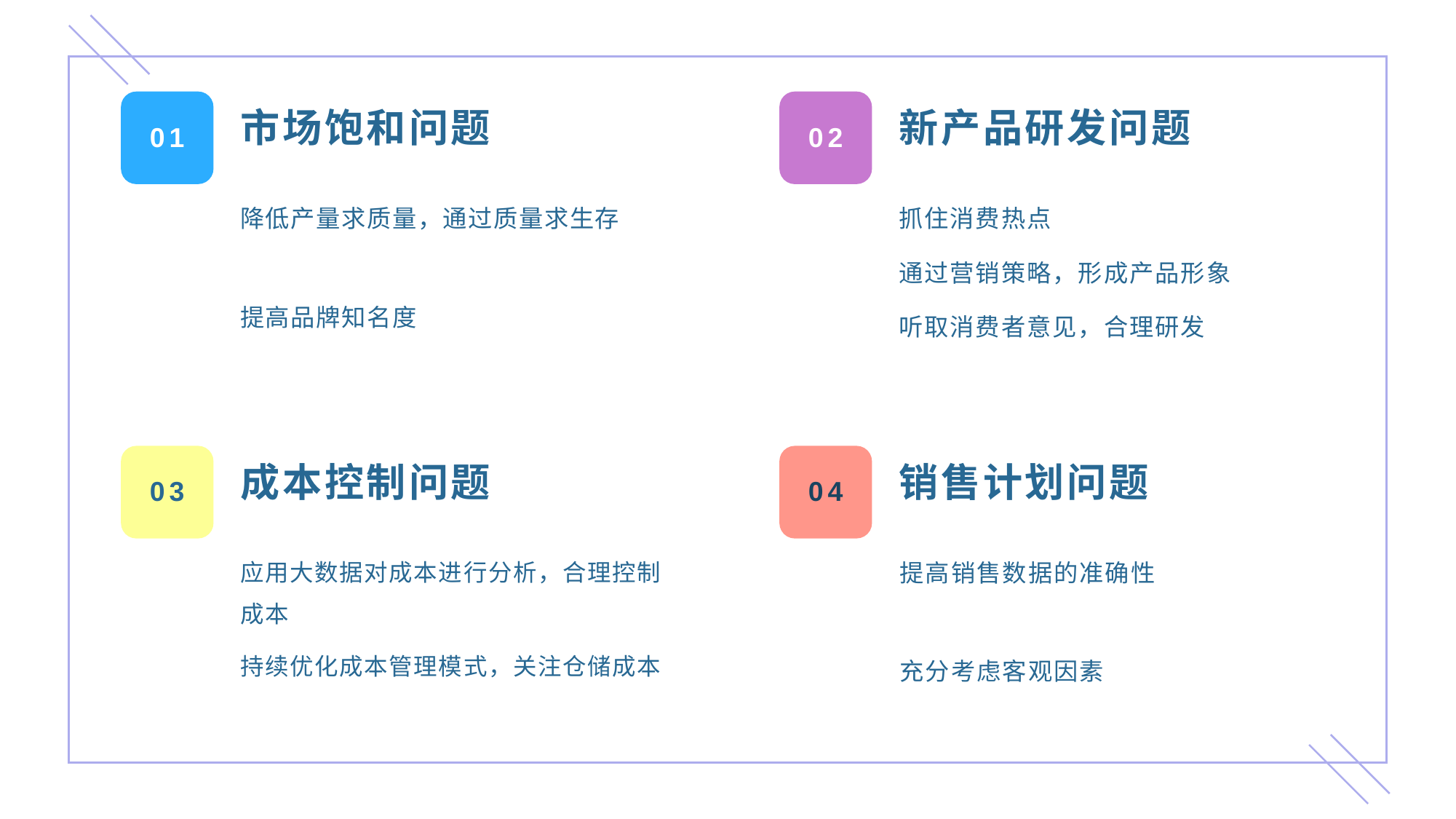

市场饱和问题
新产品研发问题

01
02
降低产量求质量，通过质量求生存

提高品牌知名度
抓住消费热点
通过营销策略，形成产品形象
听取消费者意见，合理研发
成本控制问题
销售计划问题

03
04
应用大数据对成本进行分析，合理控制成本
持续优化成本管理模式，关注仓储成本

提高销售数据的准确性

充分考虑客观因素